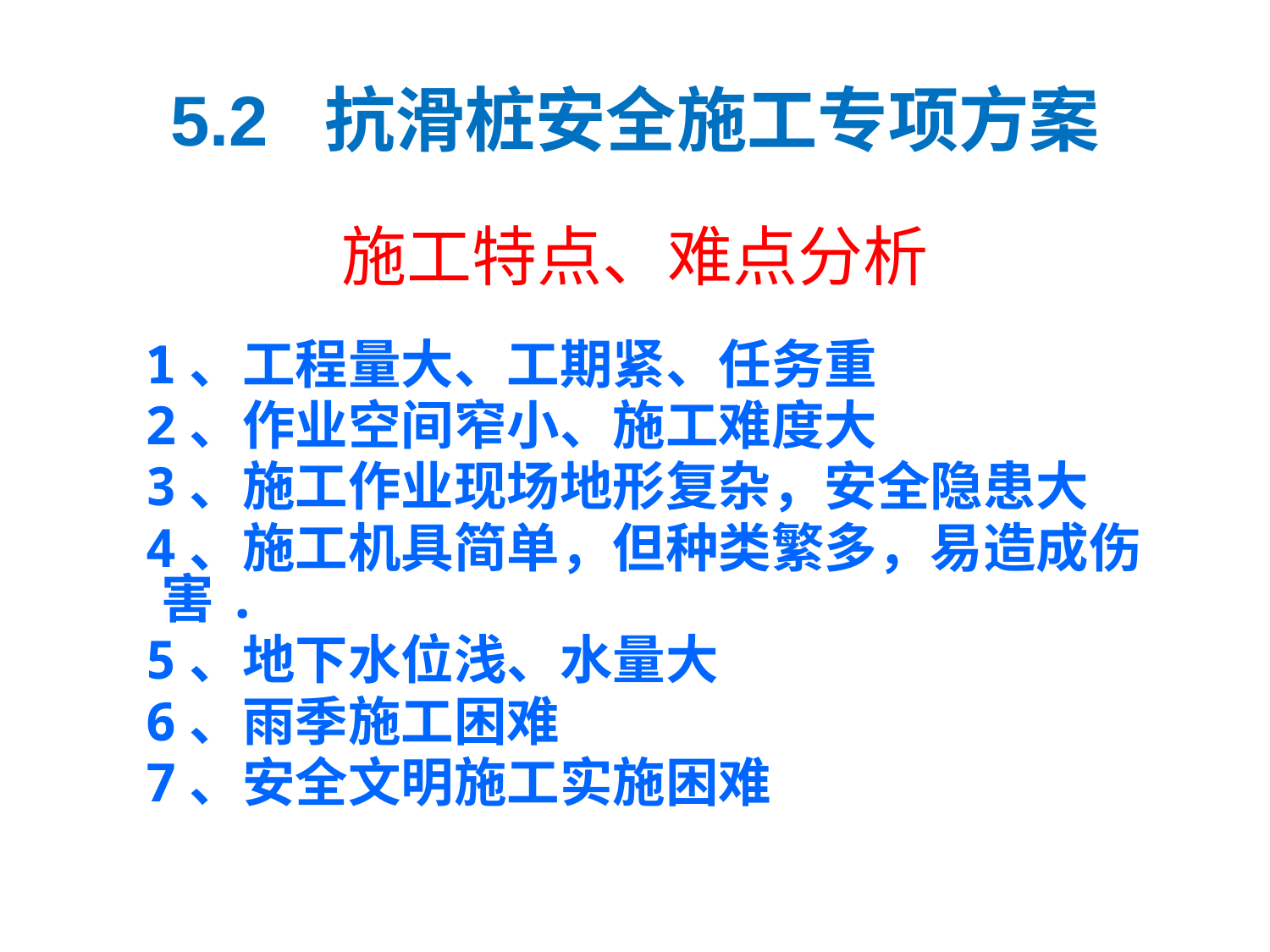

5.2  抗滑桩安全施工专项方案
施工特点、难点分析
 1、工程量大、工期紧、任务重
 2、作业空间窄小、施工难度大
 3、施工作业现场地形复杂，安全隐患大
 4、施工机具简单，但种类繁多，易造成伤害.
 5、地下水位浅、水量大
 6、雨季施工困难
 7、安全文明施工实施困难